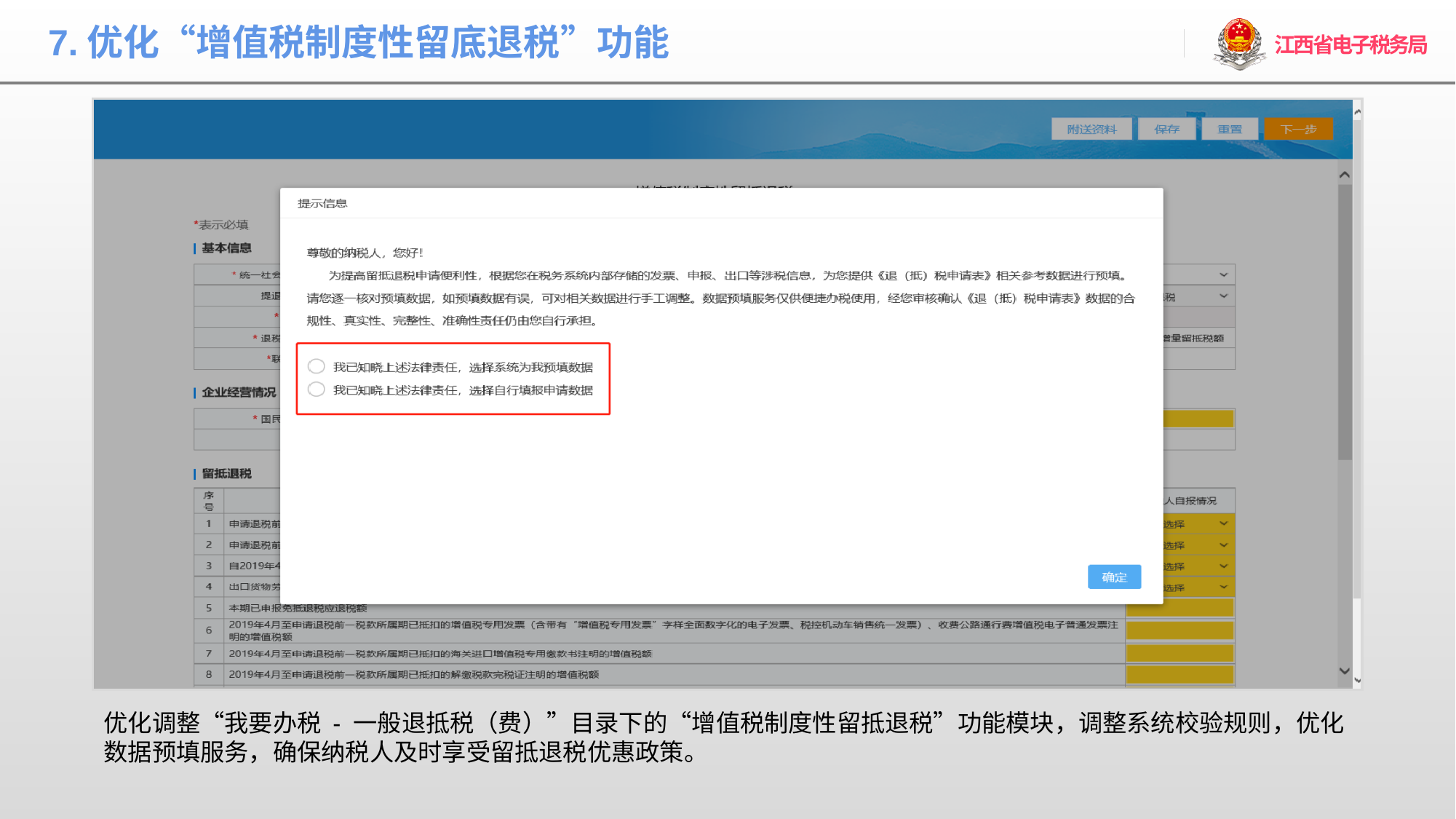

7.优化“增值税制度性留底退税”功能

优化调整“我要办税 - 一般退抵税（费）”目录下的“增值税制度性留抵退税”功能模块，调整系统校验规则，优化数据预填服务，确保纳税人及时享受留抵退税优惠政策。